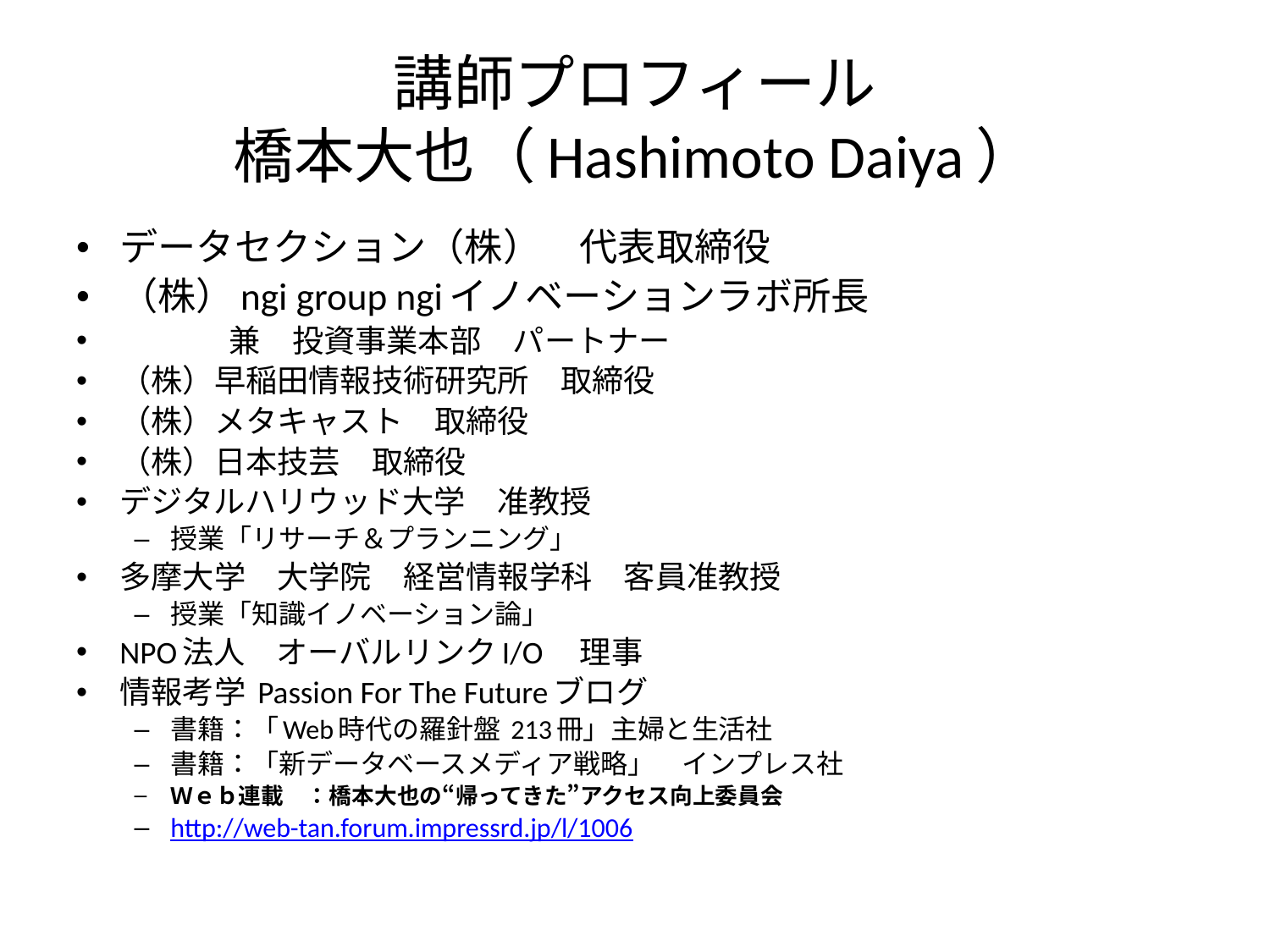

# 講師プロフィール 橋本大也（Hashimoto Daiya）
データセクション（株）　代表取締役
（株）ngi group ngiイノベーションラボ所長
               兼　投資事業本部　パートナー
（株）早稲田情報技術研究所　取締役
（株）メタキャスト　取締役
（株）日本技芸　取締役
デジタルハリウッド大学　准教授
授業「リサーチ＆プランニング」
多摩大学　大学院　経営情報学科　客員准教授
授業「知識イノベーション論」
NPO法人　オーバルリンクI/O　理事
情報考学 Passion For The Futureブログ
書籍：「Web時代の羅針盤 213冊」主婦と生活社
書籍：「新データベースメディア戦略」　インプレス社
Ｗｅｂ連載　：橋本大也の“帰ってきた”アクセス向上委員会
http://web-tan.forum.impressrd.jp/l/1006